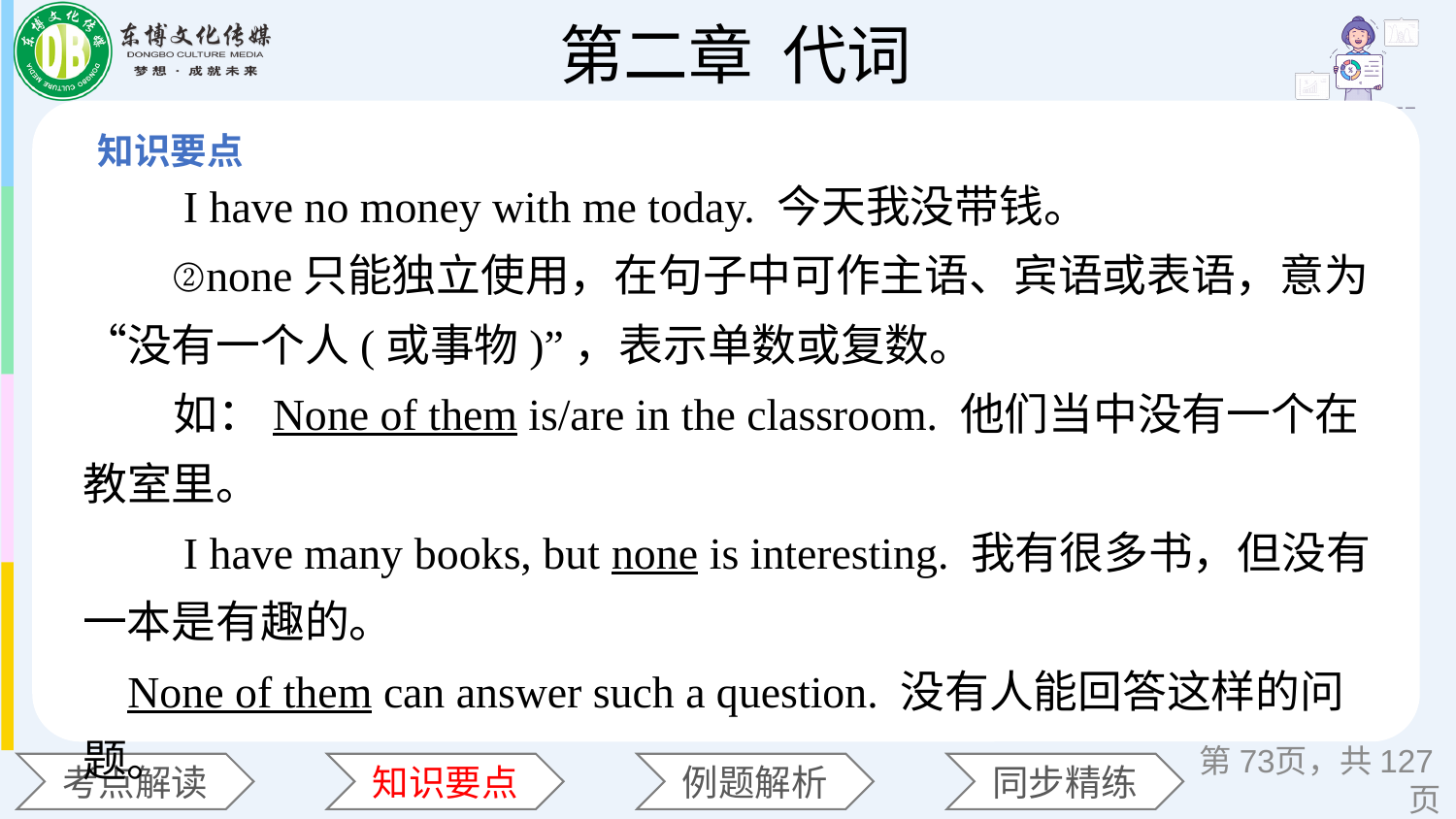

I have no money with me today. 今天我没带钱。
        ②none只能独立使用，在句子中可作主语、宾语或表语，意为“没有一个人(或事物)”，表示单数或复数。
        如：None of them is/are in the classroom. 他们当中没有一个在教室里。
         I have many books, but none is interesting. 我有很多书，但没有一本是有趣的。
    None of them can answer such a question. 没有人能回答这样的问题。
第73页，共127页